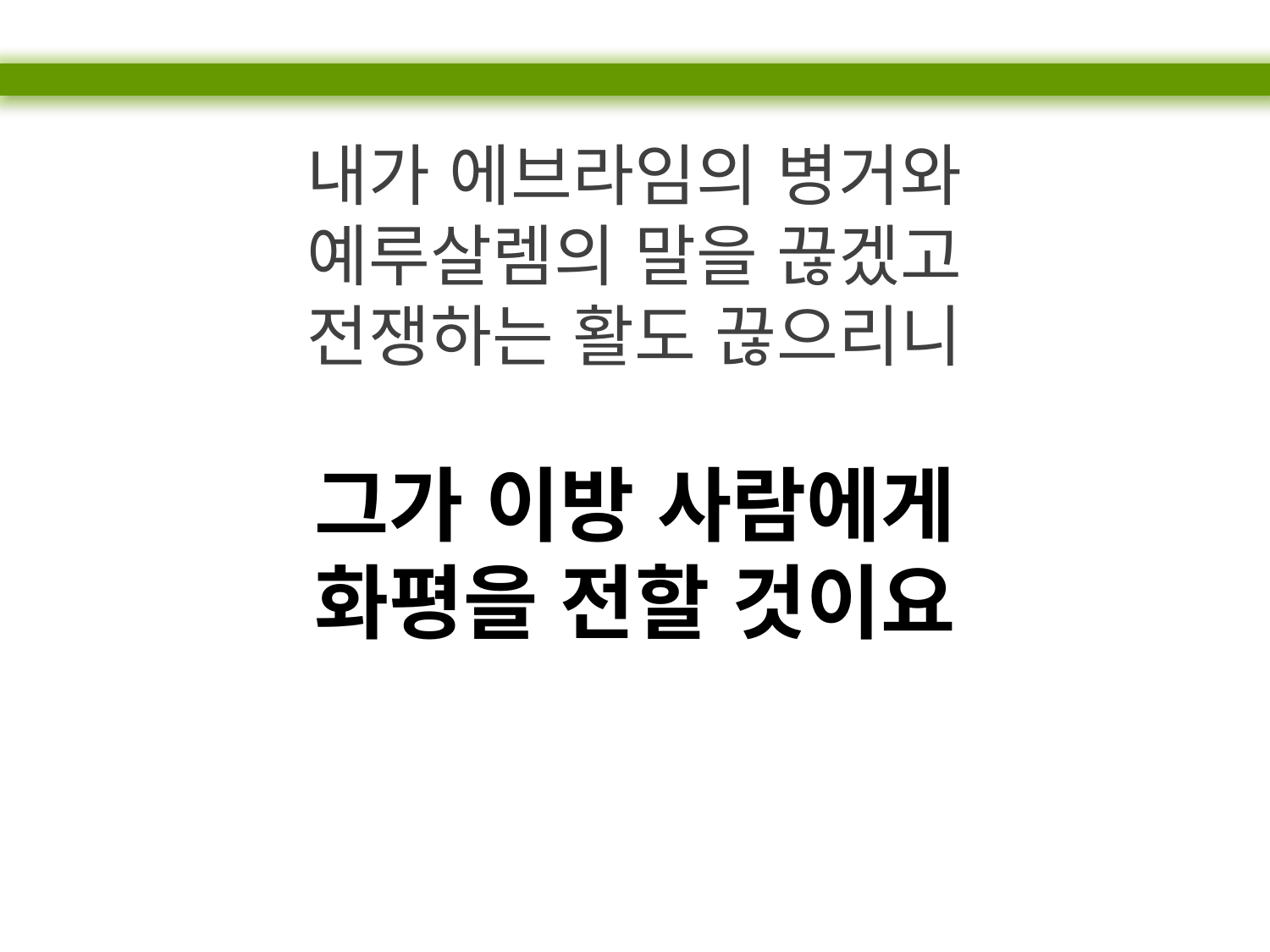

내가 에브라임의 병거와
예루살렘의 말을 끊겠고
전쟁하는 활도 끊으리니
그가 이방 사람에게
화평을 전할 것이요